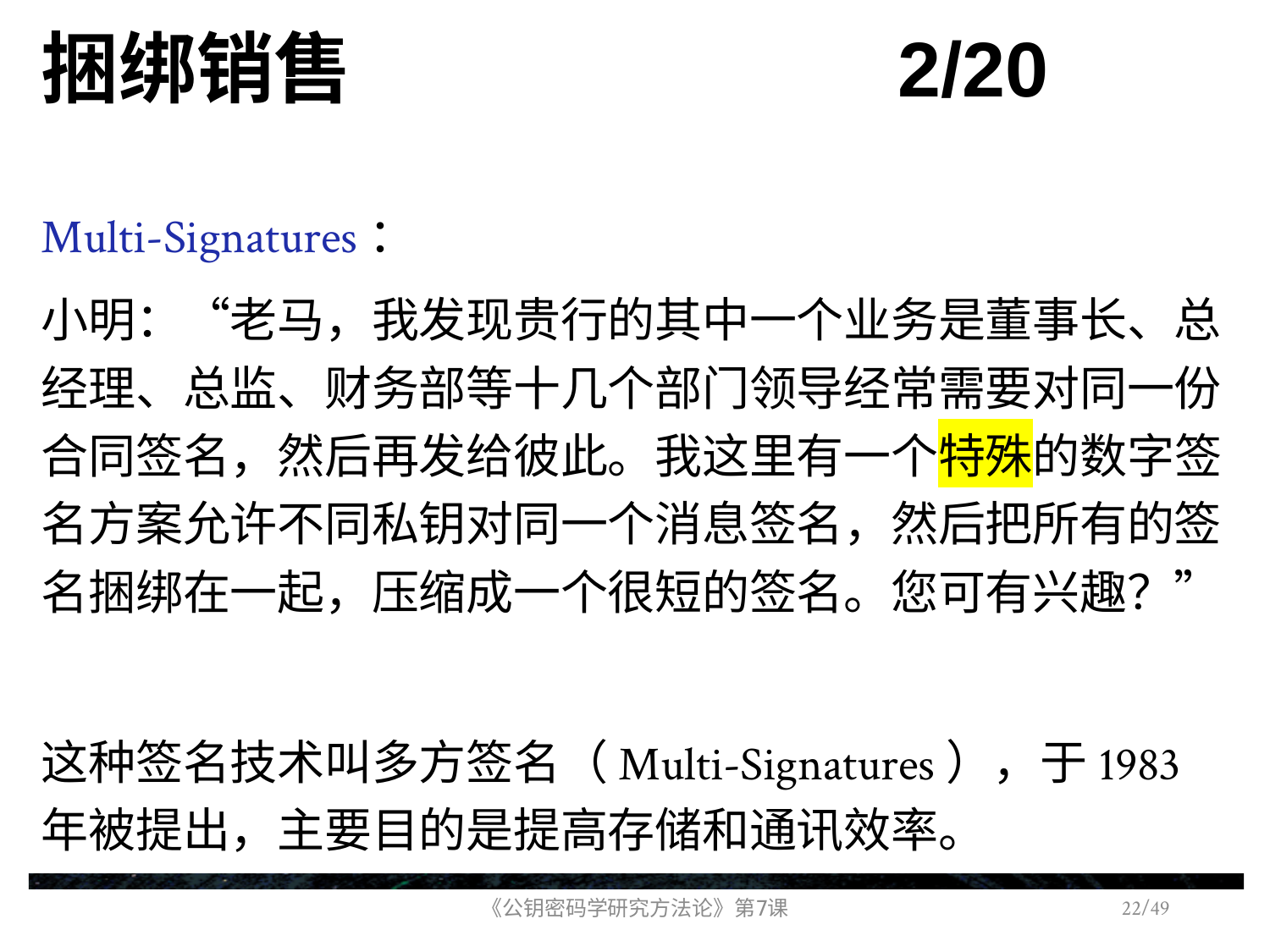

# 捆绑销售                              2/20
Multi-Signatures：
小明：“老马，我发现贵行的其中一个业务是董事长、总经理、总监、财务部等十几个部门领导经常需要对同一份合同签名，然后再发给彼此。我这里有一个特殊的数字签名方案允许不同私钥对同一个消息签名，然后把所有的签名捆绑在一起，压缩成一个很短的签名。您可有兴趣？”

这种签名技术叫多方签名（Multi-Signatures），于1983年被提出，主要目的是提高存储和通讯效率。
《公钥密码学研究方法论》第7课
22/49